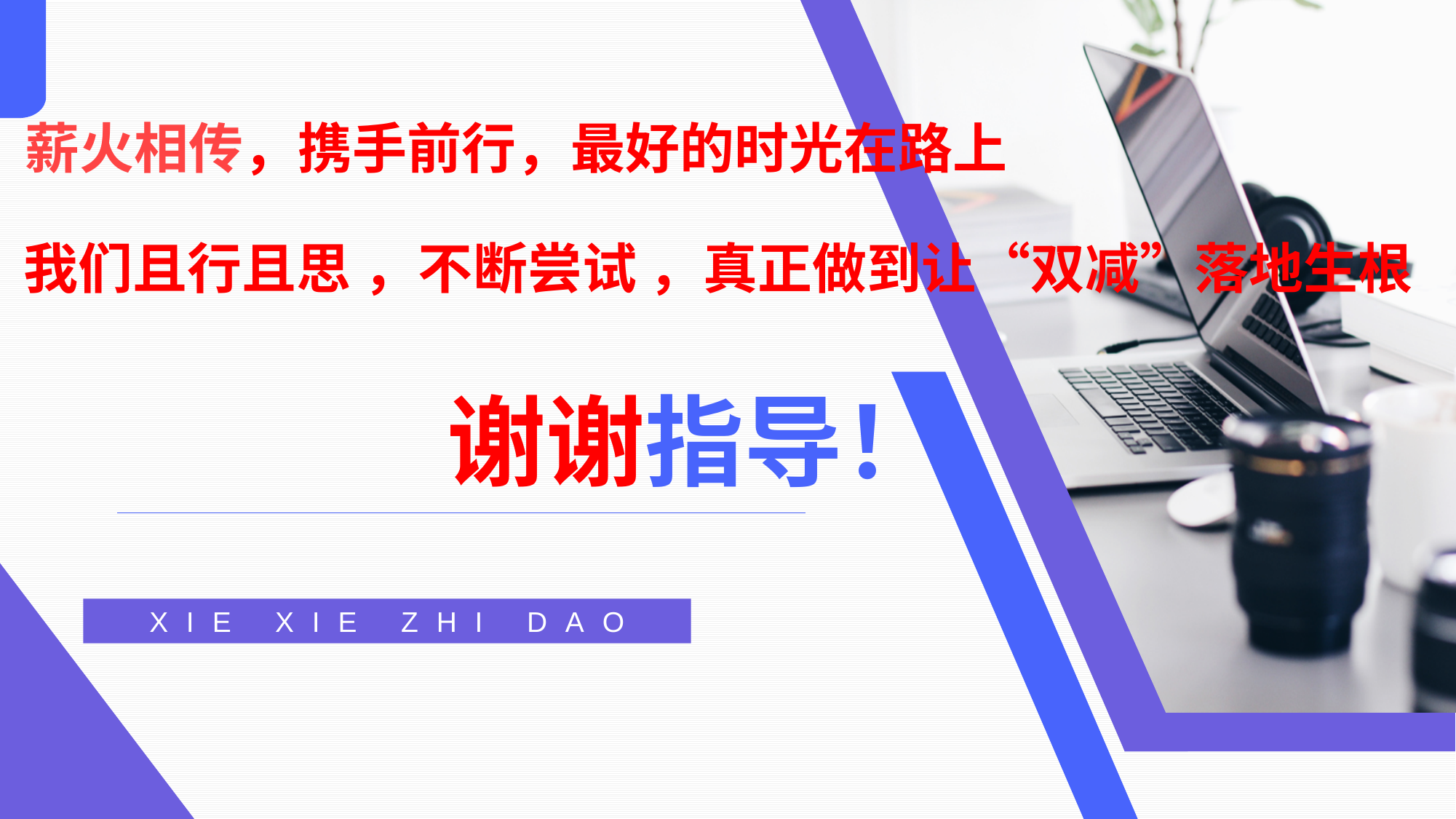

薪火相传，携手前行，最好的时光在路上

我们且行且思 ，不断尝试 ，真正做到让“双减”落地生根

谢谢指导！

XIE XIE ZHI DAO